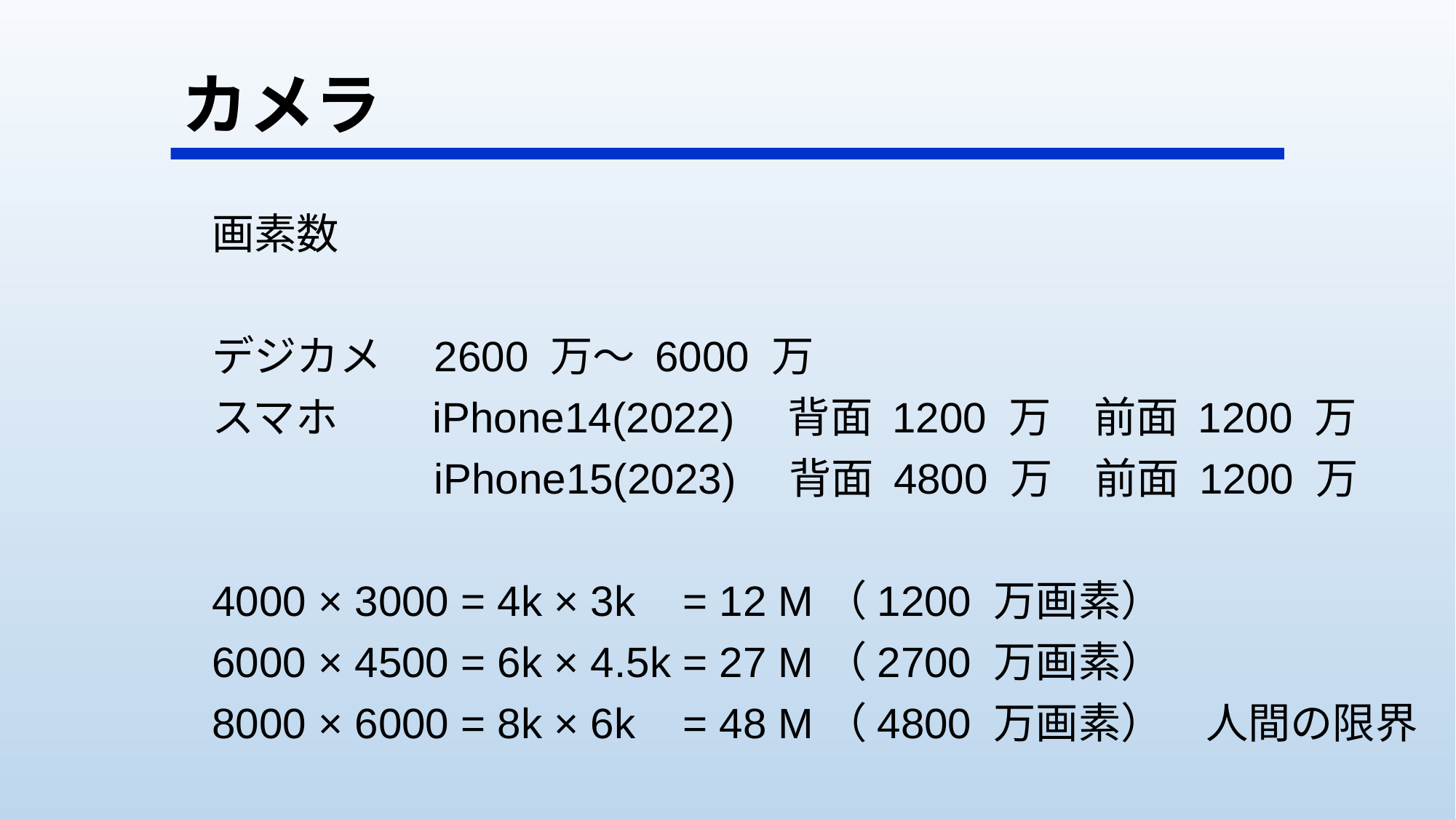

# カメラ
画素数

デジカメ　2600 万～ 6000 万
スマホ　　iPhone14(2022)　背面 1200 万　前面 1200 万
　　　　　iPhone15(2023)　背面 4800 万　前面 1200 万

4000 × 3000 = 4k × 3k    = 12 M（1200 万画素）
6000 × 4500 = 6k × 4.5k = 27 M（2700 万画素）
8000 × 6000 = 8k × 6k    = 48 M（4800 万画素）　人間の限界